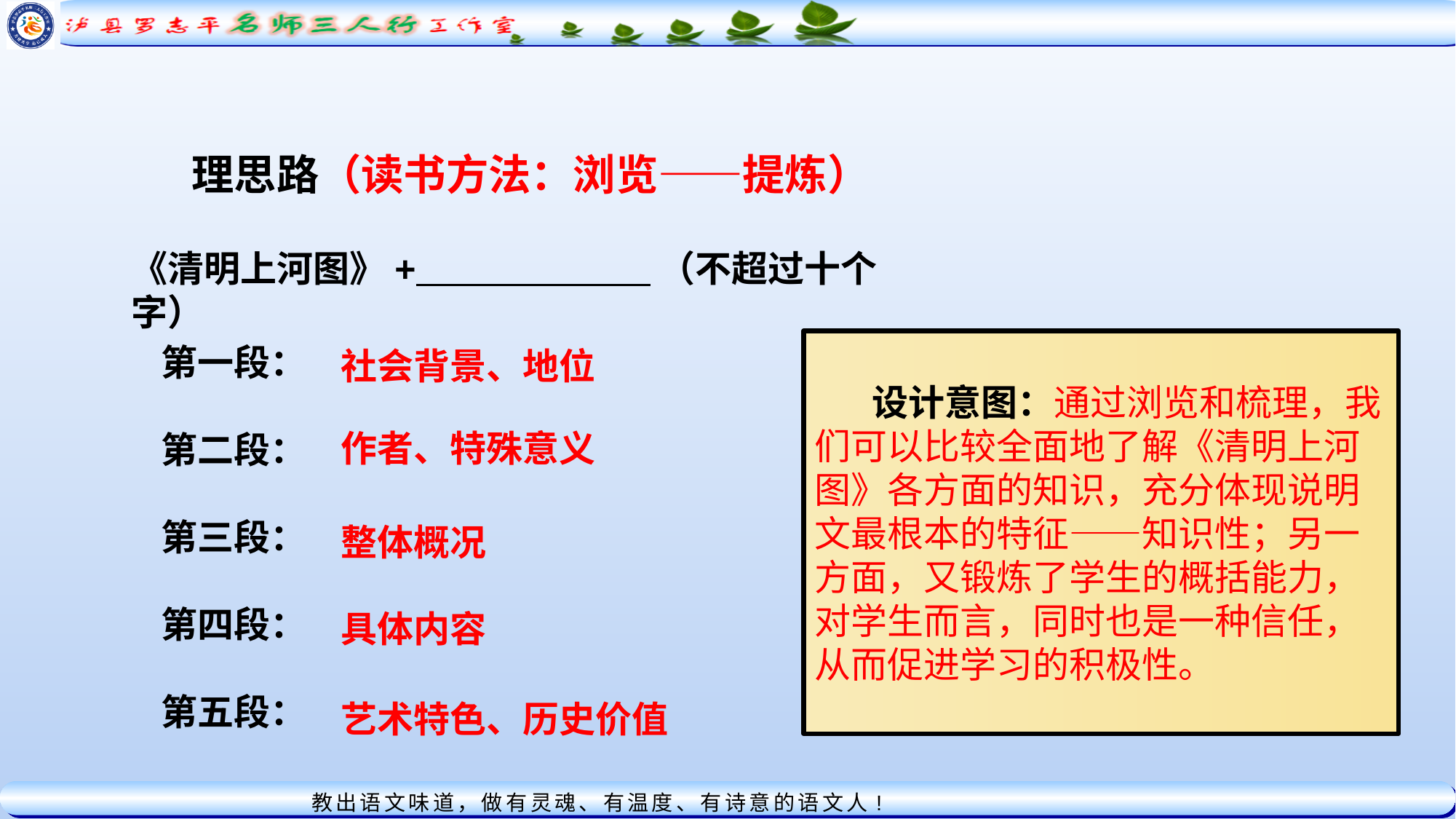

理思路（读书方法：浏览——提炼）
《清明上河图》+                       （不超过十个字）

      设计意图：通过浏览和梳理，我们可以比较全面地了解《清明上河图》各方面的知识，充分体现说明文最根本的特征——知识性；另一方面，又锻炼了学生的概括能力，对学生而言，同时也是一种信任，从而促进学习的积极性。
第一段：

第二段：

第三段：

第四段：

第五段：
社会背景、地位
作者、特殊意义
整体概况
具体内容
艺术特色、历史价值